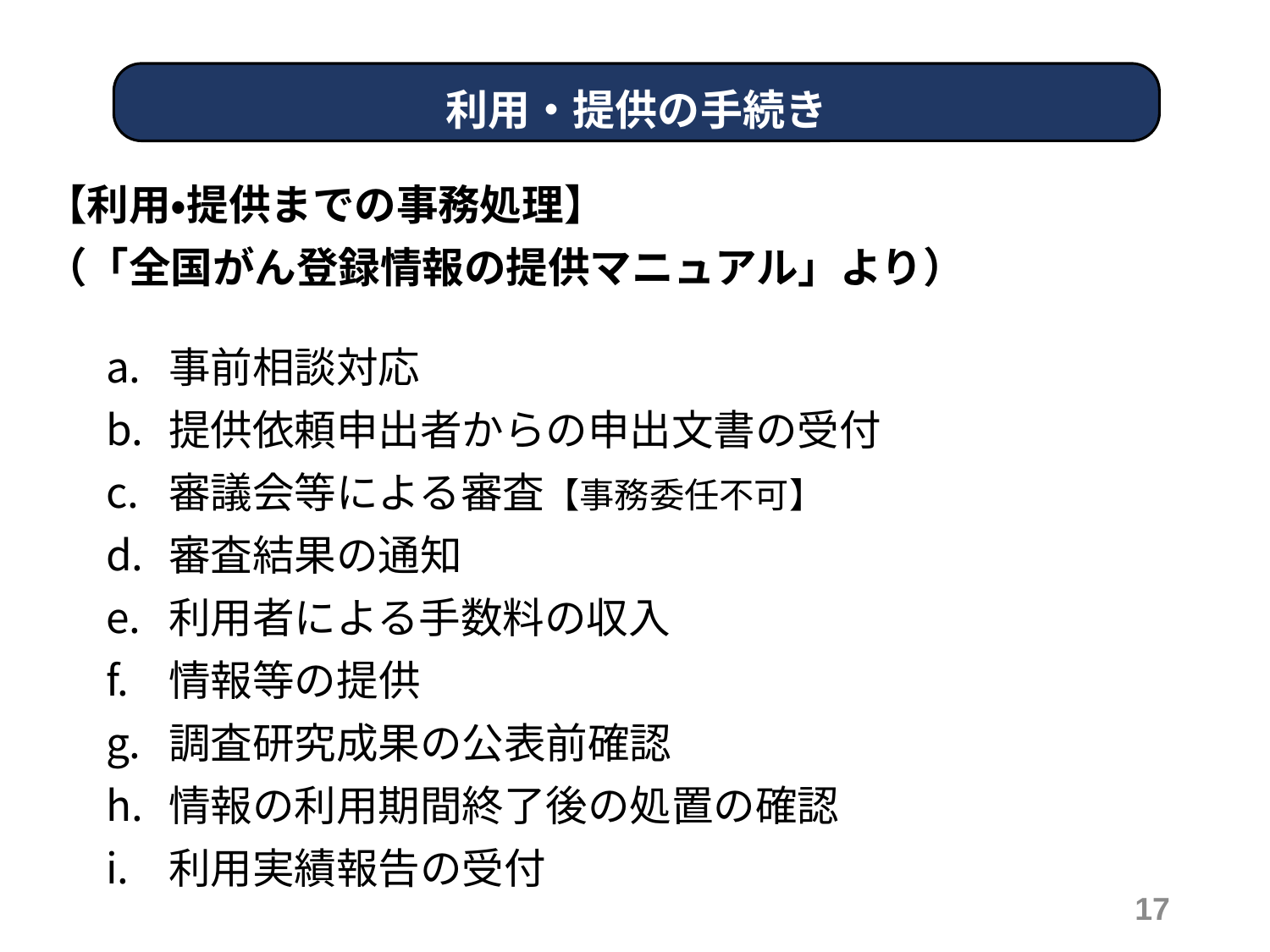

利用・提供の手続き
【利用・提供までの事務処理】
（「全国がん登録情報の提供マニュアル」より）

事前相談対応
提供依頼申出者からの申出文書の受付
審議会等による審査【事務委任不可】
審査結果の通知
利用者による手数料の収入
情報等の提供
調査研究成果の公表前確認
情報の利用期間終了後の処置の確認
利用実績報告の受付
17